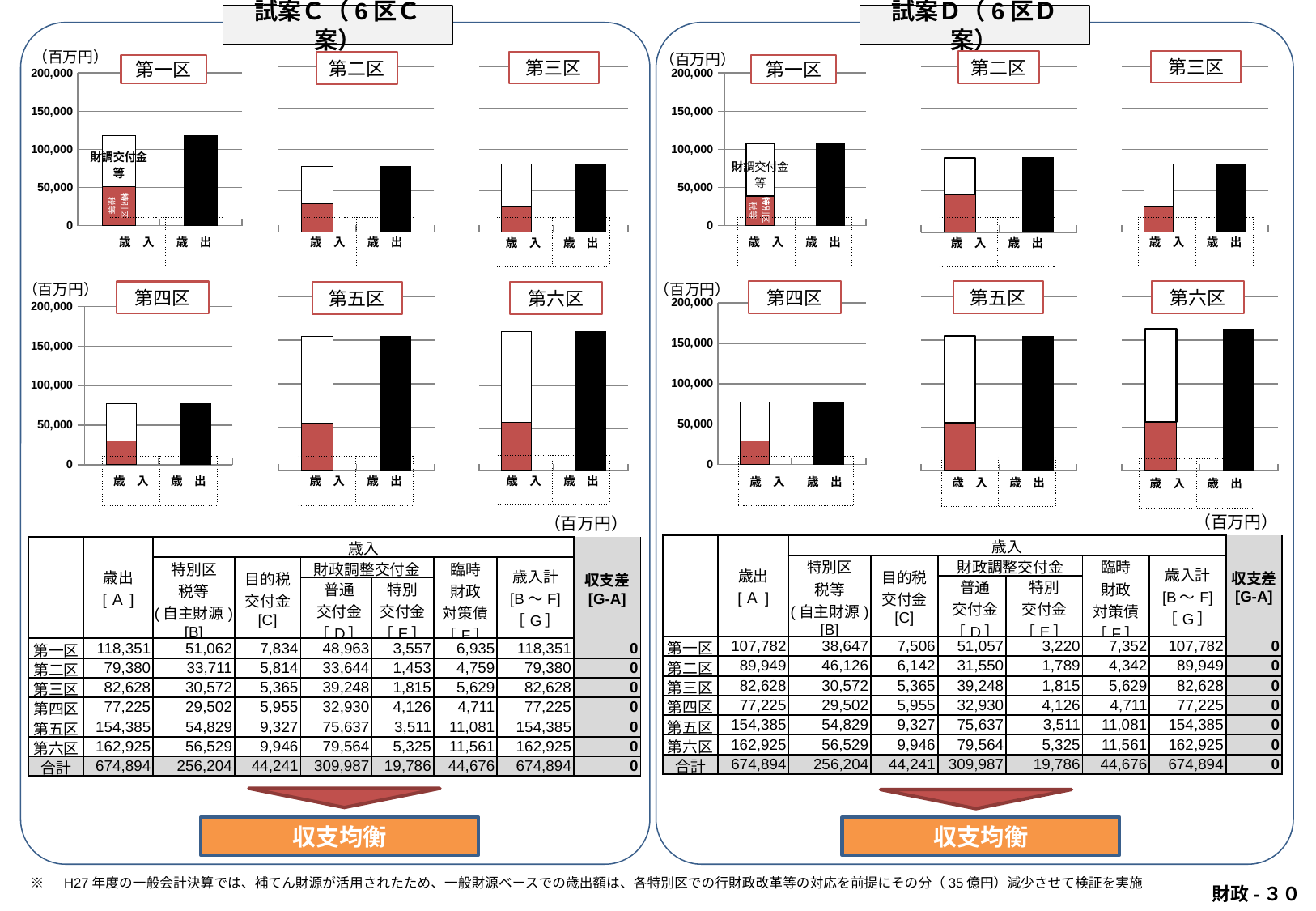

試案Ｃ（6区Ｃ案）
試案Ｄ（6区Ｄ案）

（百万円）
（百万円）
第三区
第二区
第三区
第二区
第一区
第一区

### Chart

| Category |  |  |
|---|---|---|

### Chart

| Category |  |  |
|---|---|---|

### Chart

| Category |  |  |
|---|---|---|

### Chart

| Category |  |  |
|---|---|---|

### Chart

| Category |  |  |
|---|---|---|

### Chart

| Category |  |  |
|---|---|---|
| 歳　入 | 歳　出 |
| --- | --- |
| 歳　入 | 歳　出 |
| --- | --- |
| 歳　入 | 歳　出 |
| --- | --- |
| 歳　入 | 歳　出 |
| --- | --- |
| 歳　入 | 歳　出 |
| --- | --- |
| 歳　入 | 歳　出 |
| --- | --- |
（百万円）
（百万円）
第四区
第五区
第六区
第四区
第五区
第六区

### Chart

| Category |  |  |
|---|---|---|

### Chart

| Category |  |  |
|---|---|---|

### Chart

| Category |  |  |
|---|---|---|

### Chart

| Category |  |  |
|---|---|---|

### Chart

| Category |  |  |
|---|---|---|

### Chart

| Category |  |  |
|---|---|---|
| 歳　入 | 歳　出 |
| --- | --- |
| 歳　入 | 歳　出 |
| --- | --- |
| 歳　入 | 歳　出 |
| --- | --- |
| 歳　入 | 歳　出 |
| --- | --- |
| 歳　入 | 歳　出 |
| --- | --- |
| 歳　入 | 歳　出 |
| --- | --- |
（百万円）
（百万円）
|  | 歳出 [Ａ] | 歳入 |  |  |  |  |  | 収支差 [G-A] |
| --- | --- | --- | --- | --- | --- | --- | --- | --- |
|  |  | 特別区 税等 (自主財源) [B] | 目的税 交付金 [C] | 財政調整交付金 |  | 臨時 財政 対策債 ［F］ | 歳入計 [B～F] ［G］ |  |
|  |  |  |  | 普通 交付金［D］ | 特別 交付金 ［E］ |  |  |  |
| 第一区 | 107,782 | 38,647 | 7,506 | 51,057 | 3,220 | 7,352 | 107,782 | 0 |
| 第二区 | 89,949 | 46,126 | 6,142 | 31,550 | 1,789 | 4,342 | 89,949 | 0 |
| 第三区 | 82,628 | 30,572 | 5,365 | 39,248 | 1,815 | 5,629 | 82,628 | 0 |
| 第四区 | 77,225 | 29,502 | 5,955 | 32,930 | 4,126 | 4,711 | 77,225 | 0 |
| 第五区 | 154,385 | 54,829 | 9,327 | 75,637 | 3,511 | 11,081 | 154,385 | 0 |
| 第六区 | 162,925 | 56,529 | 9,946 | 79,564 | 5,325 | 11,561 | 162,925 | 0 |
| 合計 | 674,894 | 256,204 | 44,241 | 309,987 | 19,786 | 44,676 | 674,894 | 0 |
|  | 歳出 [Ａ] | 歳入 |  |  |  |  |  | 収支差 [G-A] |
| --- | --- | --- | --- | --- | --- | --- | --- | --- |
|  |  | 特別区 税等 (自主財源) [B] | 目的税 交付金 [C] | 財政調整交付金 |  | 臨時 財政 対策債 ［F］ | 歳入計 [B～F] ［G］ |  |
|  |  |  |  | 普通 交付金［D］ | 特別 交付金 ［E］ |  |  |  |
| 第一区 | 118,351 | 51,062 | 7,834 | 48,963 | 3,557 | 6,935 | 118,351 | 0 |
| 第二区 | 79,380 | 33,711 | 5,814 | 33,644 | 1,453 | 4,759 | 79,380 | 0 |
| 第三区 | 82,628 | 30,572 | 5,365 | 39,248 | 1,815 | 5,629 | 82,628 | 0 |
| 第四区 | 77,225 | 29,502 | 5,955 | 32,930 | 4,126 | 4,711 | 77,225 | 0 |
| 第五区 | 154,385 | 54,829 | 9,327 | 75,637 | 3,511 | 11,081 | 154,385 | 0 |
| 第六区 | 162,925 | 56,529 | 9,946 | 79,564 | 5,325 | 11,561 | 162,925 | 0 |
| 合計 | 674,894 | 256,204 | 44,241 | 309,987 | 19,786 | 44,676 | 674,894 | 0 |

収支均衡
収支均衡
※　H27年度の一般会計決算では、補てん財源が活用されたため、一般財源ベースでの歳出額は、各特別区での行財政改革等の対応を前提にその分（35億円）減少させて検証を実施
 財政-３０